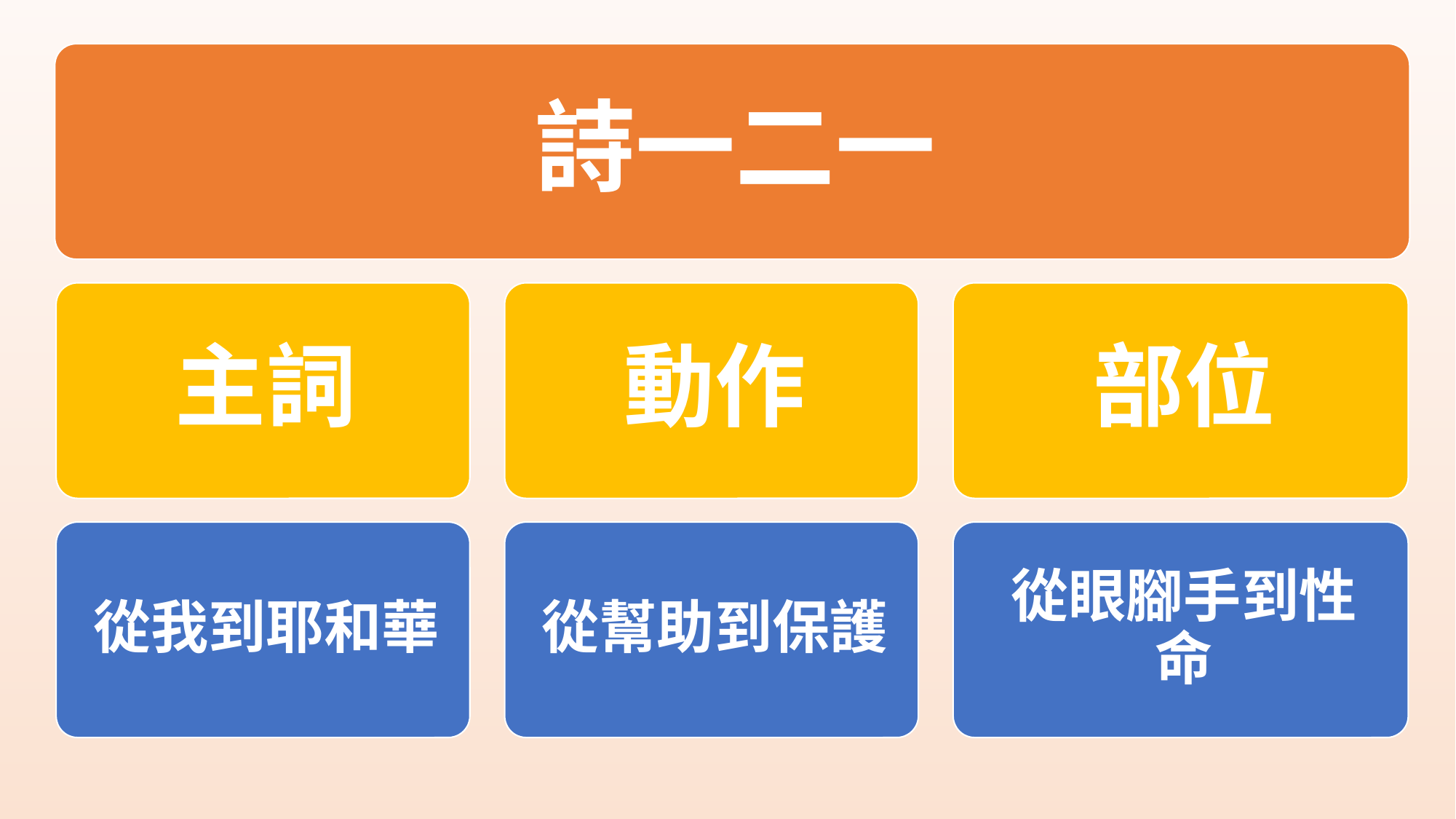

詩一二一
主詞
從我到耶和華
動作
從幫助到保護
部位
從眼腳手到性命